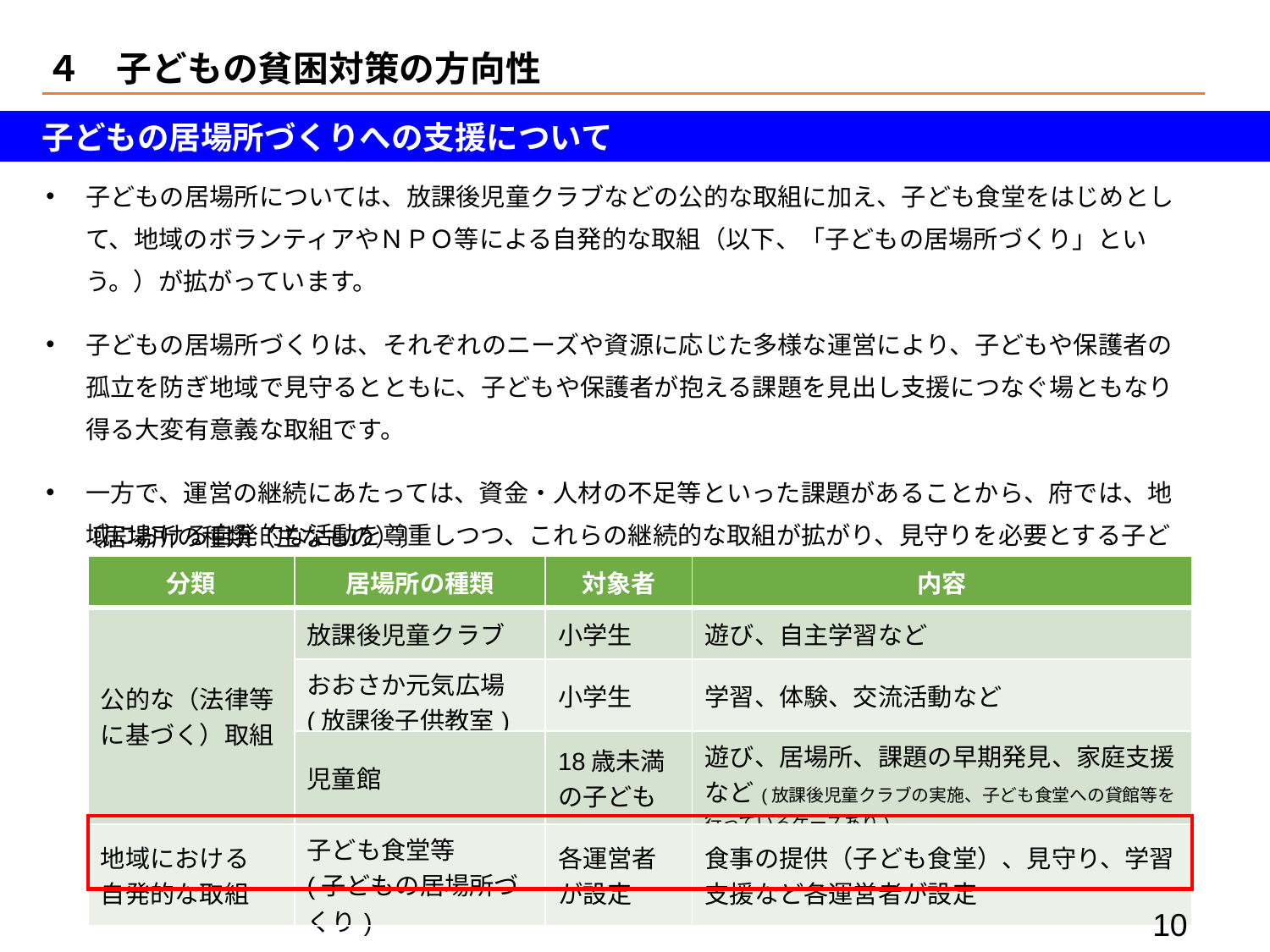

４　子どもの貧困対策の方向性
　子どもの居場所づくりへの支援について
子どもの居場所については、放課後児童クラブなどの公的な取組に加え、子ども食堂をはじめとして、地域のボランティアやＮＰＯ等による自発的な取組（以下、「子どもの居場所づくり」という。）が拡がっています。

子どもの居場所づくりは、それぞれのニーズや資源に応じた多様な運営により、子どもや保護者の孤立を防ぎ地域で見守るとともに、子どもや保護者が抱える課題を見出し支援につなぐ場ともなり得る大変有意義な取組です。

一方で、運営の継続にあたっては、資金・人材の不足等といった課題があることから、府では、地域における自発的な活動を尊重しつつ、これらの継続的な取組が拡がり、見守りを必要とする子どもや保護者が居場所につながるよう、支援していくこととしています。

〔居場所の種類（主なもの）〕
| 分類 | 居場所の種類 | 対象者 | 内容 |
| --- | --- | --- | --- |
| 公的な（法律等に基づく）取組 | 放課後児童クラブ | 小学生 | 遊び、自主学習など |
|  | おおさか元気広場 (放課後子供教室) | 小学生 | 学習、体験、交流活動など |
|  | 児童館 | 18歳未満の子ども | 遊び、居場所、課題の早期発見、家庭支援など(放課後児童クラブの実施、子ども食堂への貸館等を行っているケースあり) |
| 地域における 自発的な取組 | 子ども食堂等 (子どもの居場所づくり) | 各運営者が設定 | 食事の提供（子ども食堂）、見守り、学習支援など各運営者が設定 |

10